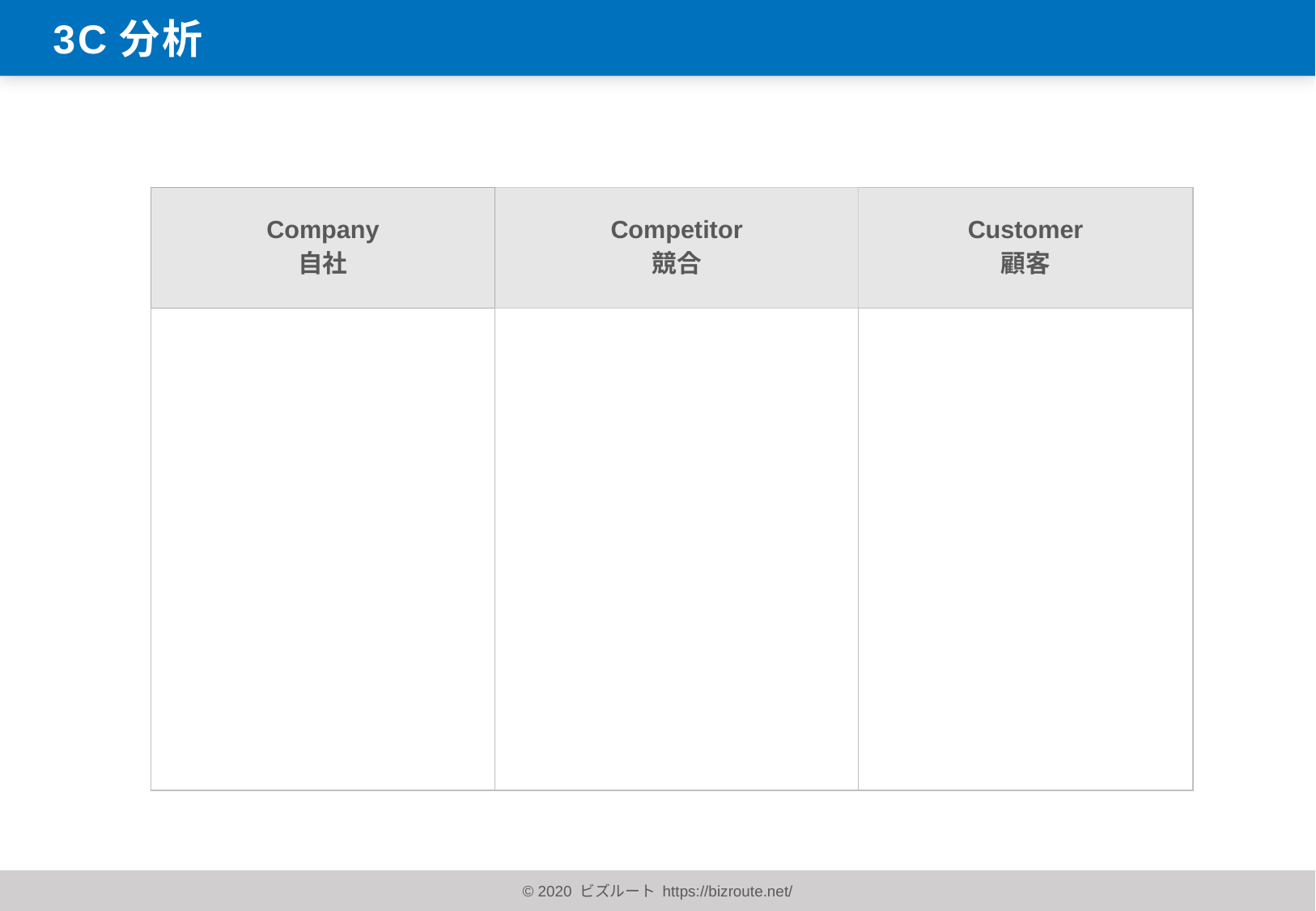

3C分析
| Company 自社 | Competitor 競合 | Customer 顧客 |
| --- | --- | --- |
|  |  |  |

© 2020 ビズルート https://bizroute.net/